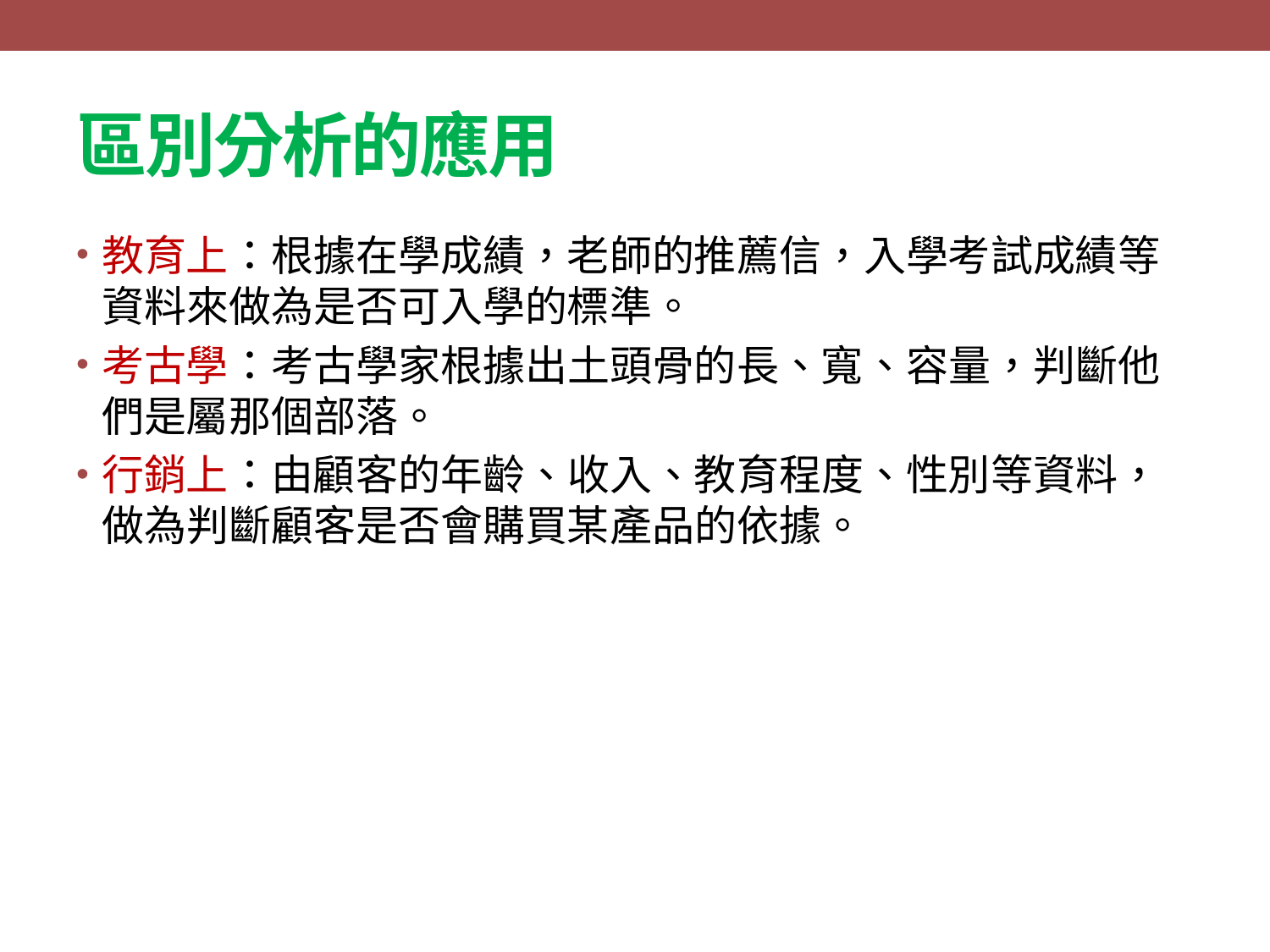

# 區別分析的應用
教育上：根據在學成績，老師的推薦信，入學考試成績等資料來做為是否可入學的標準。
考古學：考古學家根據出土頭骨的長、寬、容量，判斷他們是屬那個部落。
行銷上：由顧客的年齡、收入、教育程度、性別等資料，做為判斷顧客是否會購買某產品的依據。